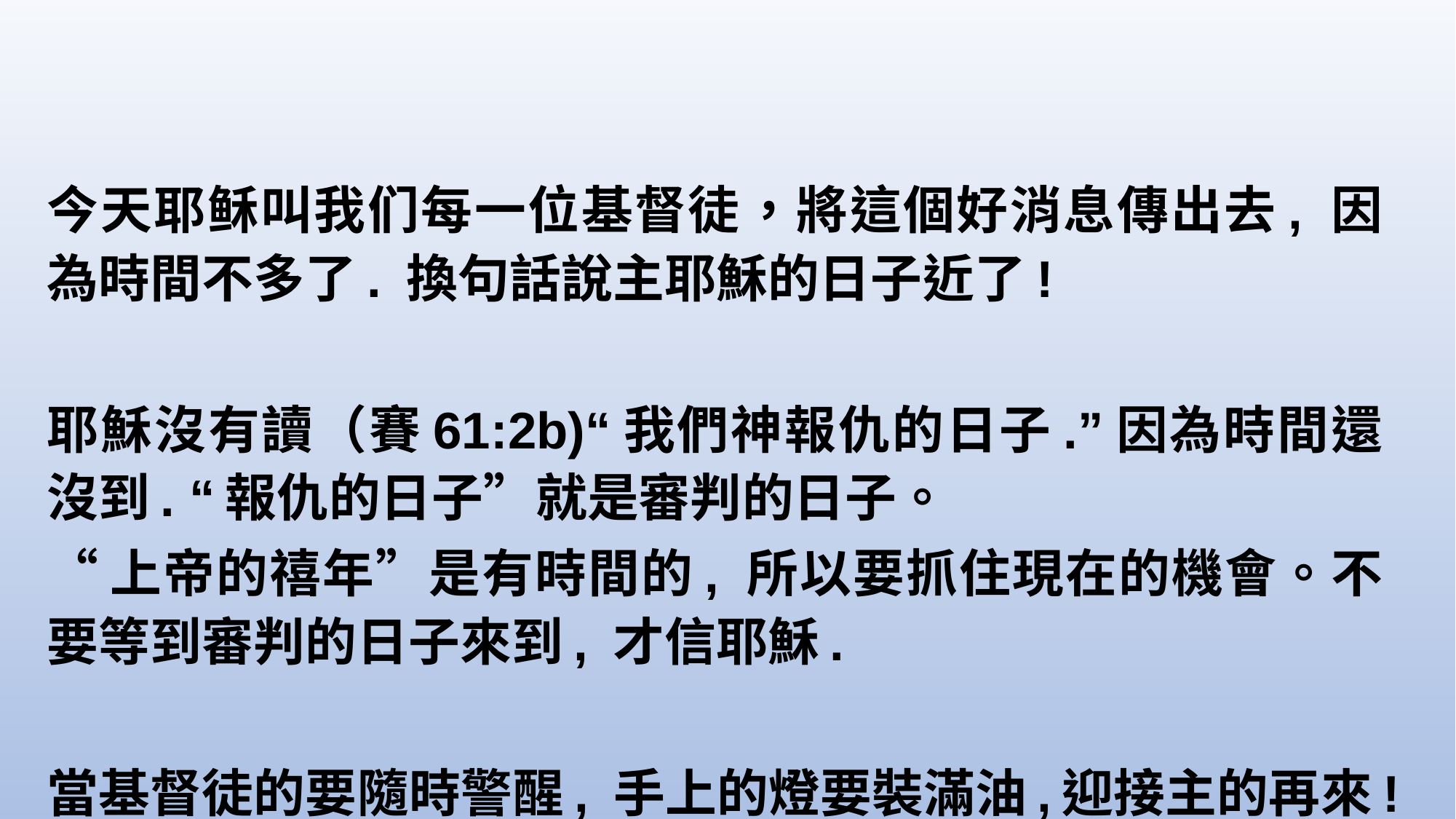

今天耶稣叫我们每一位基督徒，將這個好消息傳出去, 因為時間不多了. 換句話說主耶穌的日子近了!

耶穌沒有讀（賽61:2b)“我們神報仇的日子.”因為時間還沒到. “報仇的日子”就是審判的日子。
“上帝的禧年”是有時間的, 所以要抓住現在的機會。不要等到審判的日子來到, 才信耶穌.

當基督徒的要隨時警醒, 手上的燈要裝滿油,迎接主的再來!